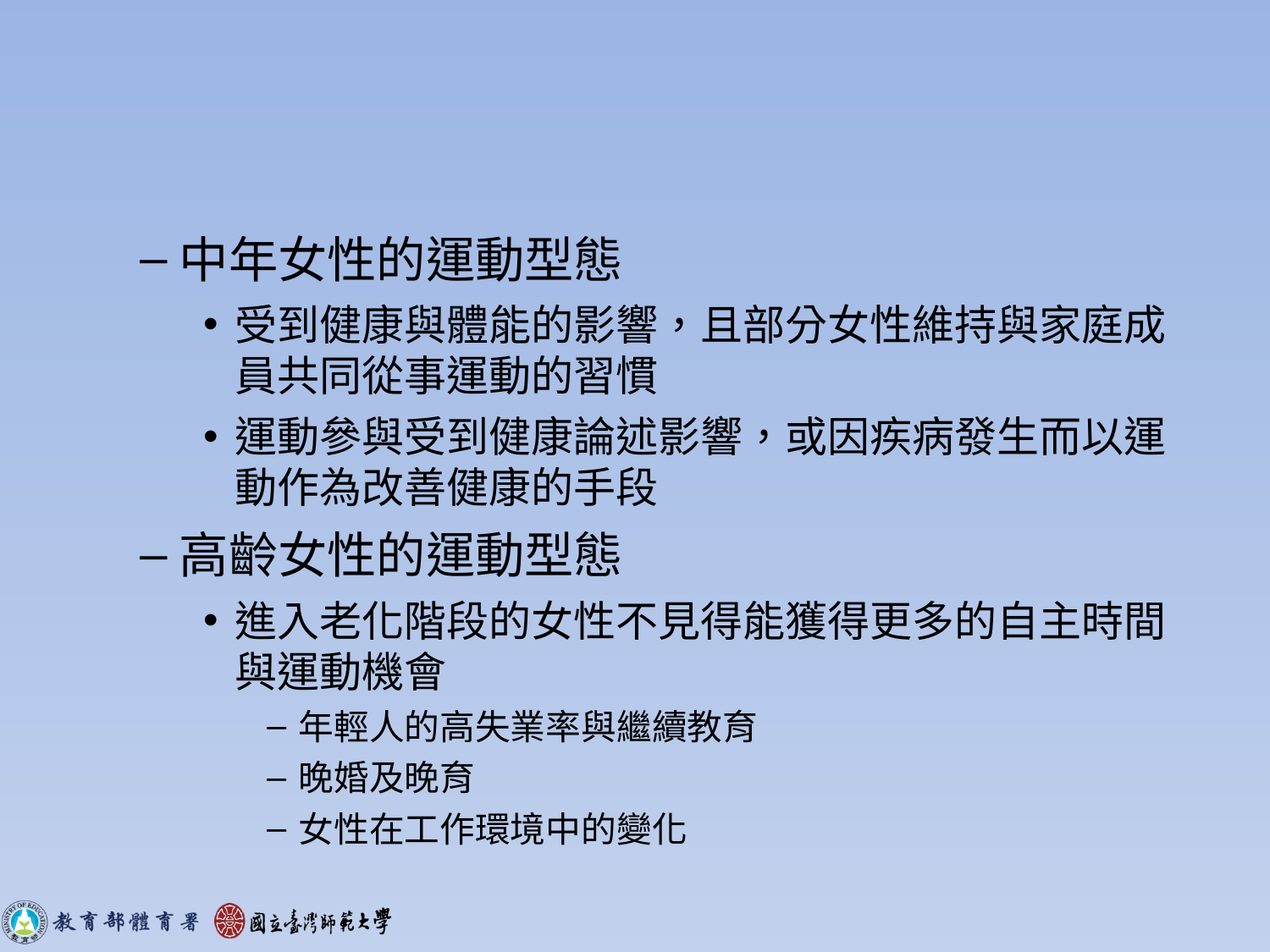

#
中年女性的運動型態
受到健康與體能的影響，且部分女性維持與家庭成員共同從事運動的習慣
運動參與受到健康論述影響，或因疾病發生而以運動作為改善健康的手段
高齡女性的運動型態
進入老化階段的女性不見得能獲得更多的自主時間與運動機會
年輕人的高失業率與繼續教育
晚婚及晚育
女性在工作環境中的變化